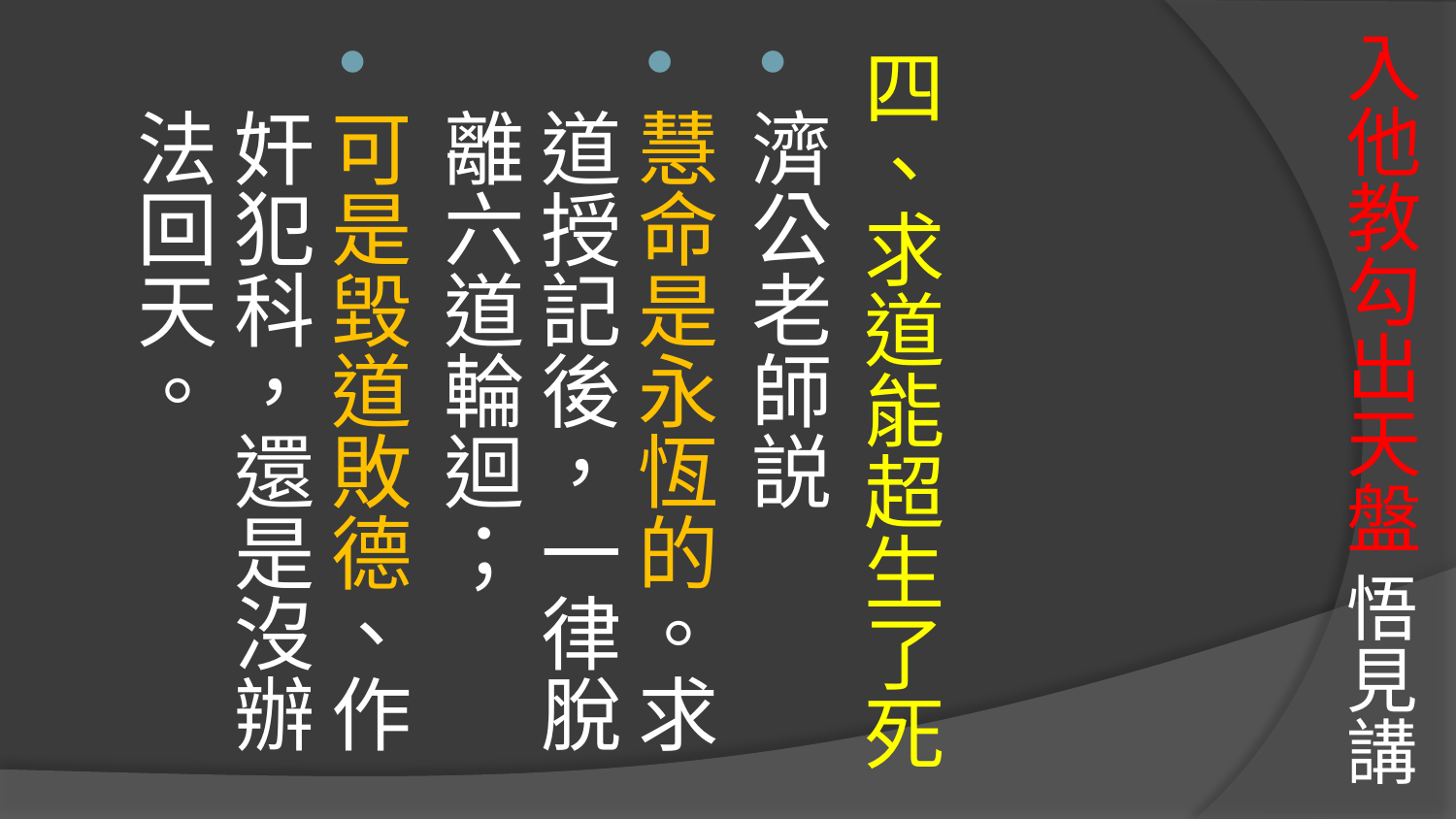

# 入他教勾出天盤 悟見講
四、求道能超生了死
濟公老師説
慧命是永恆的。求道授記後，一律脫離六道輪迴；
可是毀道敗德、作奸犯科，還是沒辦法回天。